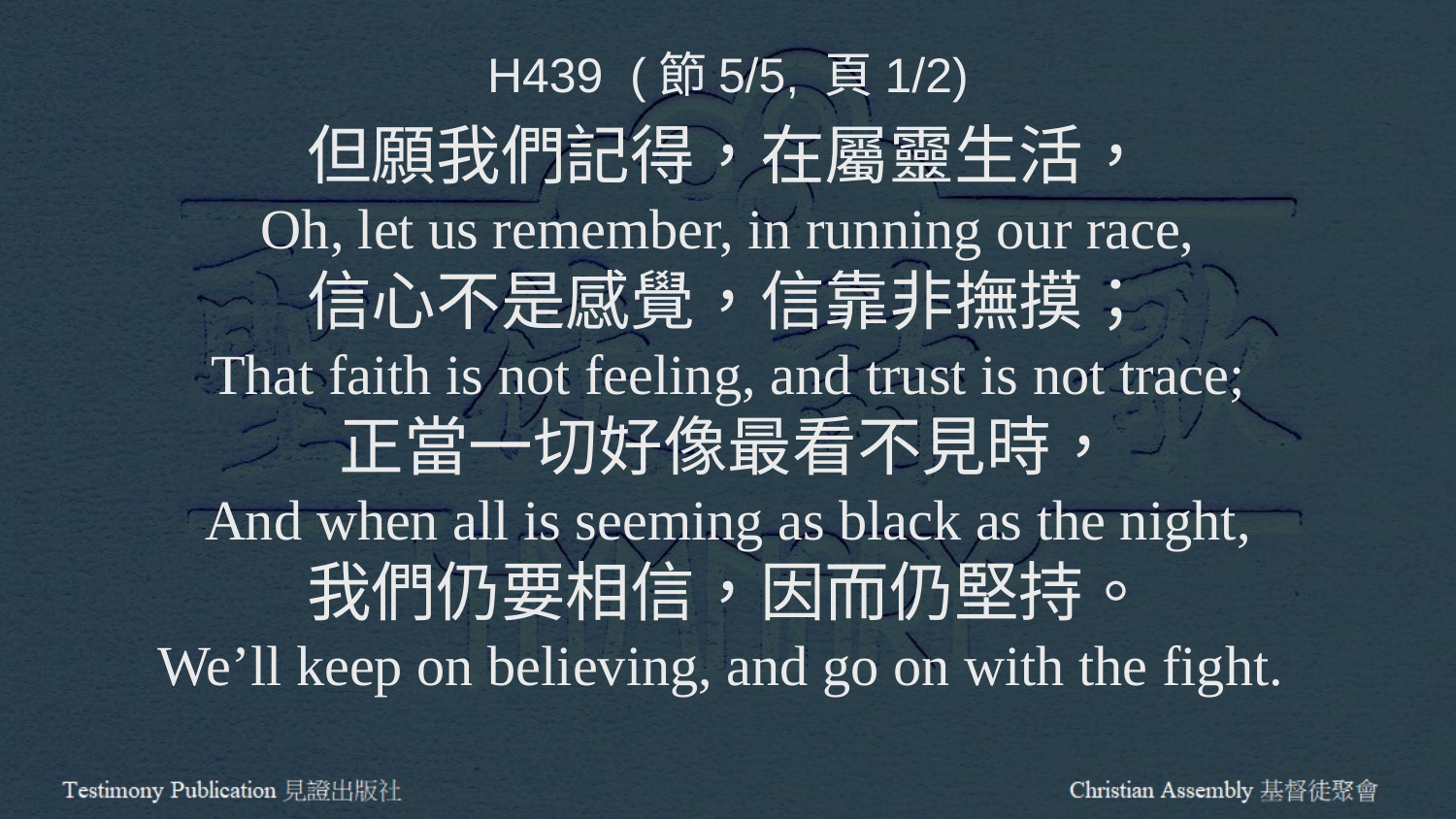

H439  (節5/5, 頁1/2)
但願我們記得，在屬靈生活，
Oh, let us remember, in running our race,
信心不是感覺，信靠非撫摸；
That faith is not feeling, and trust is not trace;
正當一切好像最看不見時，
And when all is seeming as black as the night,
我們仍要相信，因而仍堅持。
We’ll keep on believing, and go on with the fight.